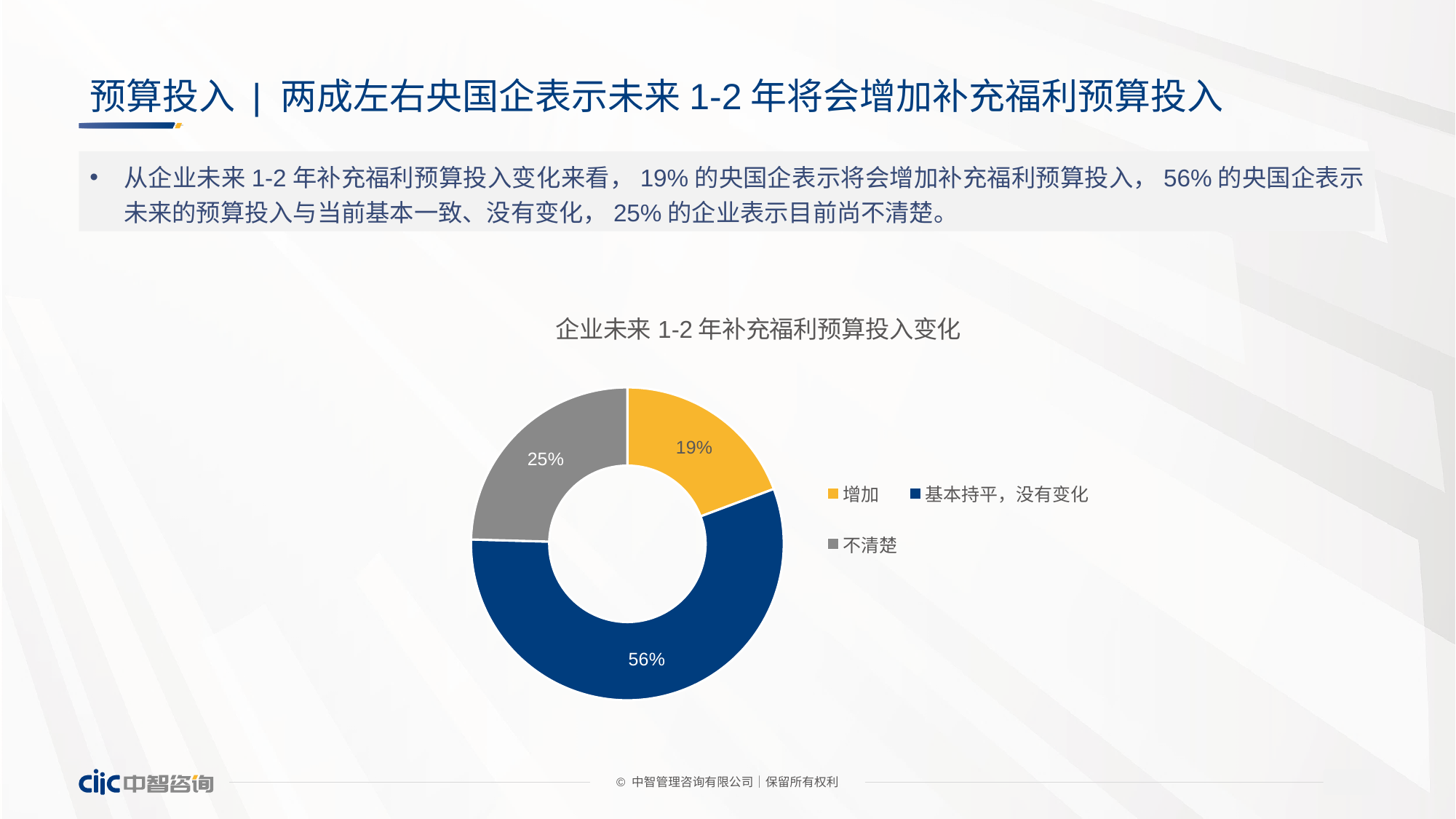

# 预算投入 | 两成左右央国企表示未来1-2年将会增加补充福利预算投入
从企业未来1-2年补充福利预算投入变化来看，19%的央国企表示将会增加补充福利预算投入，56%的央国企表示未来的预算投入与当前基本一致、没有变化，25%的企业表示目前尚不清楚。

### Chart: 企业未来1-2年补充福利预算投入变化

| Category | 占比 |
|---|---|
| 增加 | 0.157142857142857 |
| 基本持平，没有变化 | 0.457142857142857 |
| 不清楚 | 0.2 |
© 中智管理咨询有限公司│保留所有权利
11